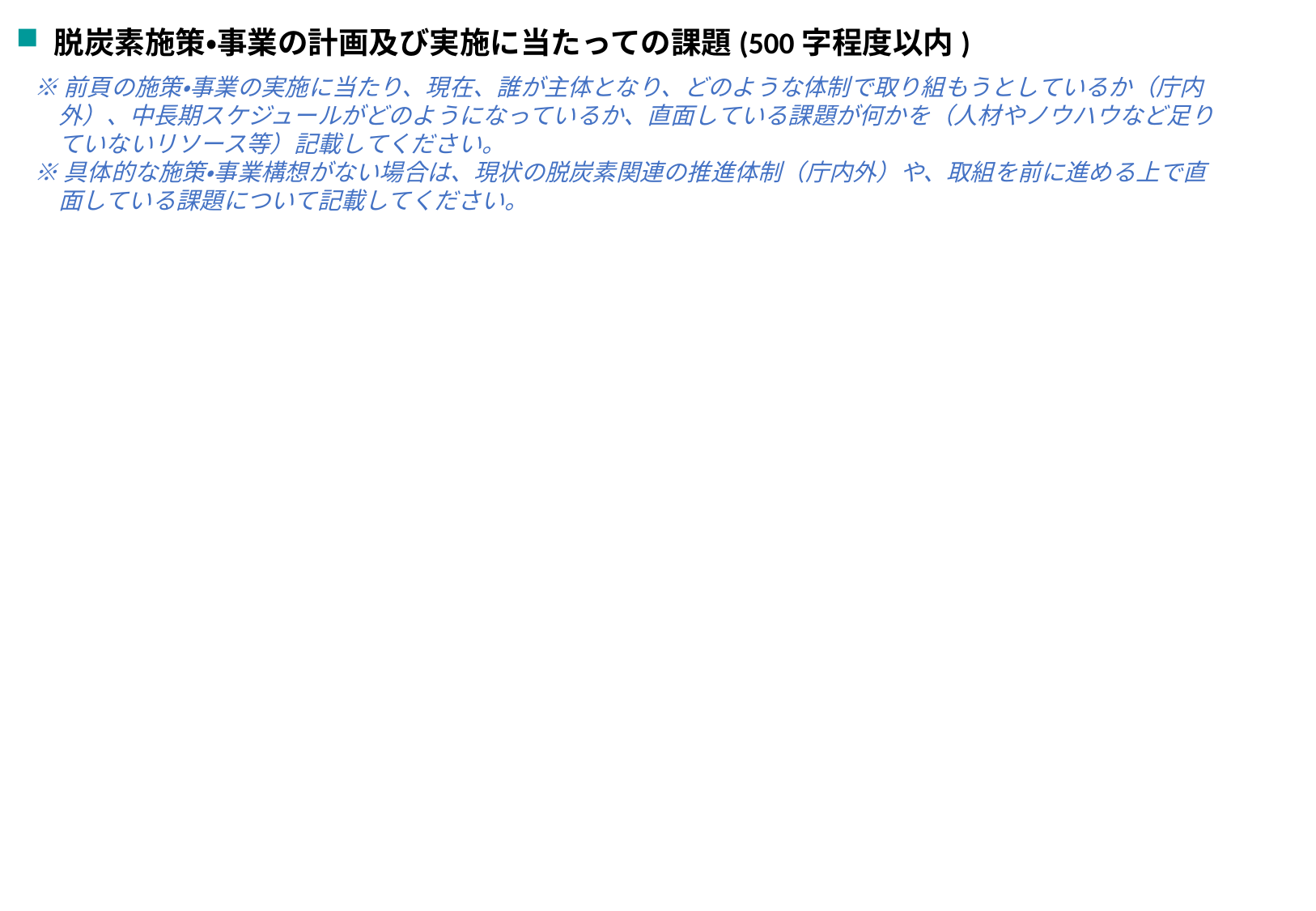

脱炭素施策・事業の計画及び実施に当たっての課題(500字程度以内)
※前頁の施策・事業の実施に当たり、現在、誰が主体となり、どのような体制で取り組もうとしているか（庁内外）、中長期スケジュールがどのようになっているか、直面している課題が何かを（人材やノウハウなど足りていないリソース等）記載してください。
※具体的な施策・事業構想がない場合は、現状の脱炭素関連の推進体制（庁内外）や、取組を前に進める上で直面している課題について記載してください。